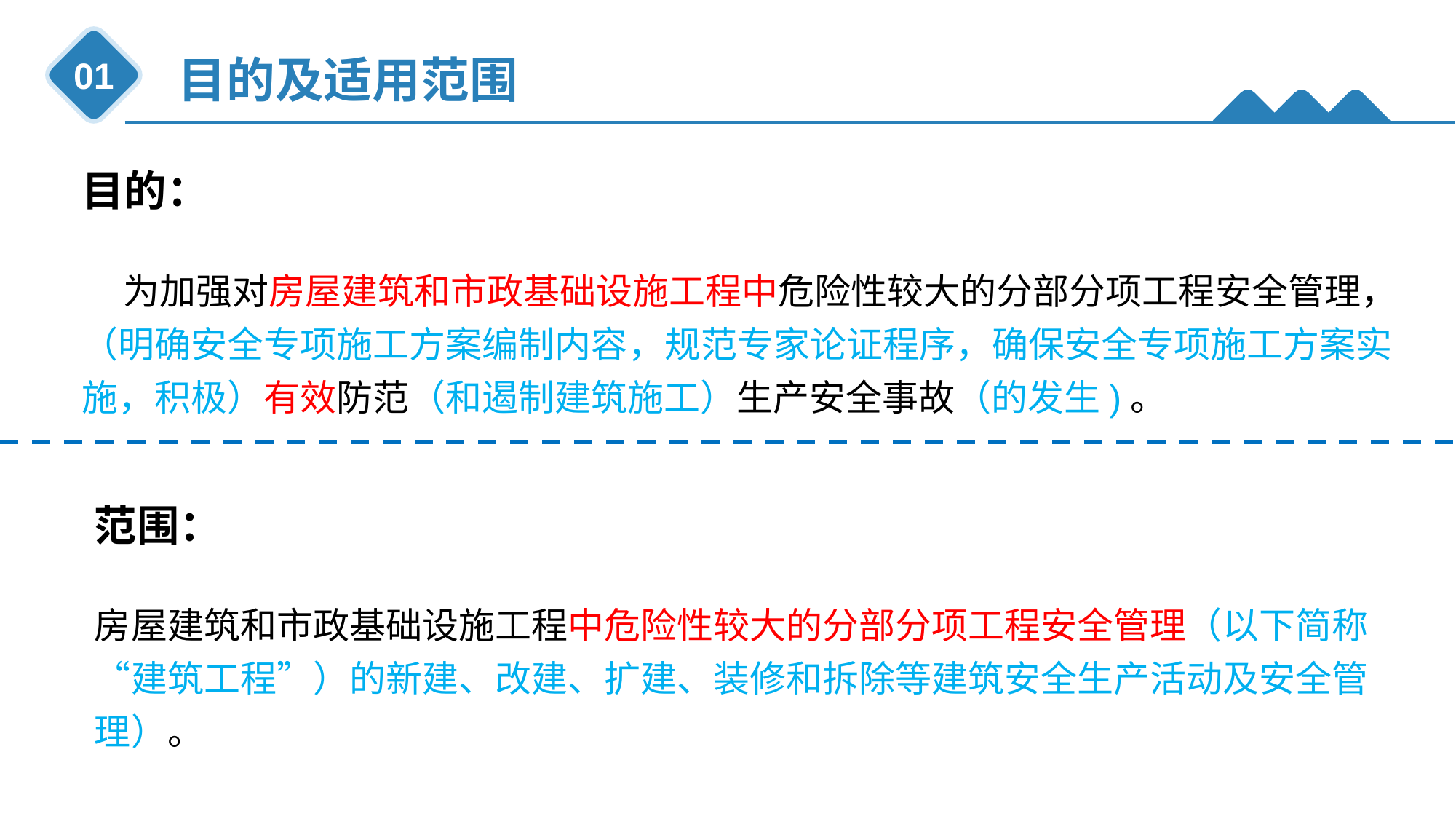

目的及适用范围
01

目的：

    为加强对房屋建筑和市政基础设施工程中危险性较大的分部分项工程安全管理，（明确安全专项施工方案编制内容，规范专家论证程序，确保安全专项施工方案实施，积极）有效防范（和遏制建筑施工）生产安全事故（的发生)。
范围：

房屋建筑和市政基础设施工程中危险性较大的分部分项工程安全管理（以下简称“建筑工程”）的新建、改建、扩建、装修和拆除等建筑安全生产活动及安全管理）。